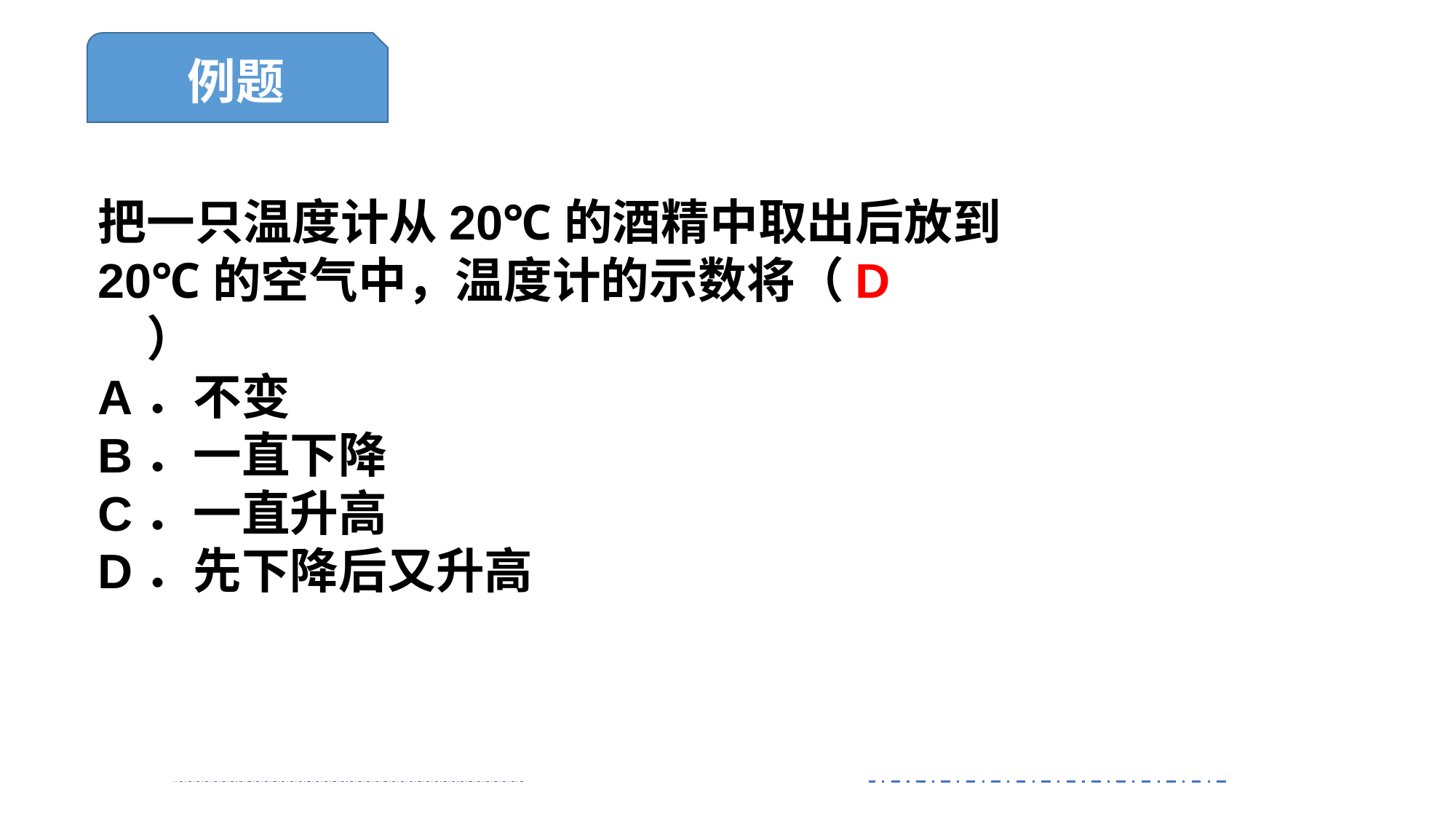

例题
把一只温度计从20℃的酒精中取出后放到20℃的空气中，温度计的示数将（D　　）
A．不变
B．一直下降
C．一直升高
D．先下降后又升高